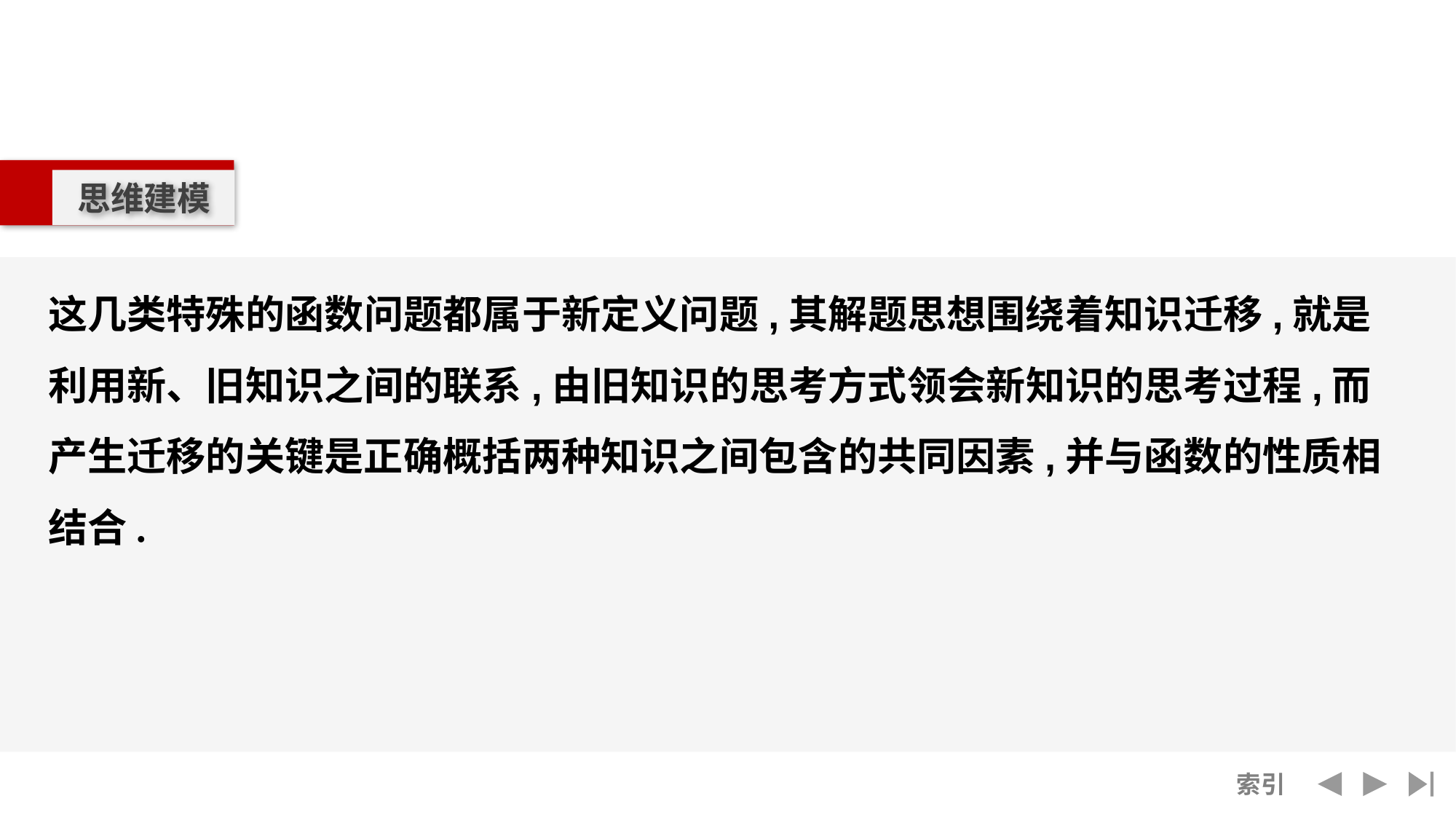

思维建模

这几类特殊的函数问题都属于新定义问题,其解题思想围绕着知识迁移,就是利用新、旧知识之间的联系,由旧知识的思考方式领会新知识的思考过程,而产生迁移的关键是正确概括两种知识之间包含的共同因素,并与函数的性质相结合.